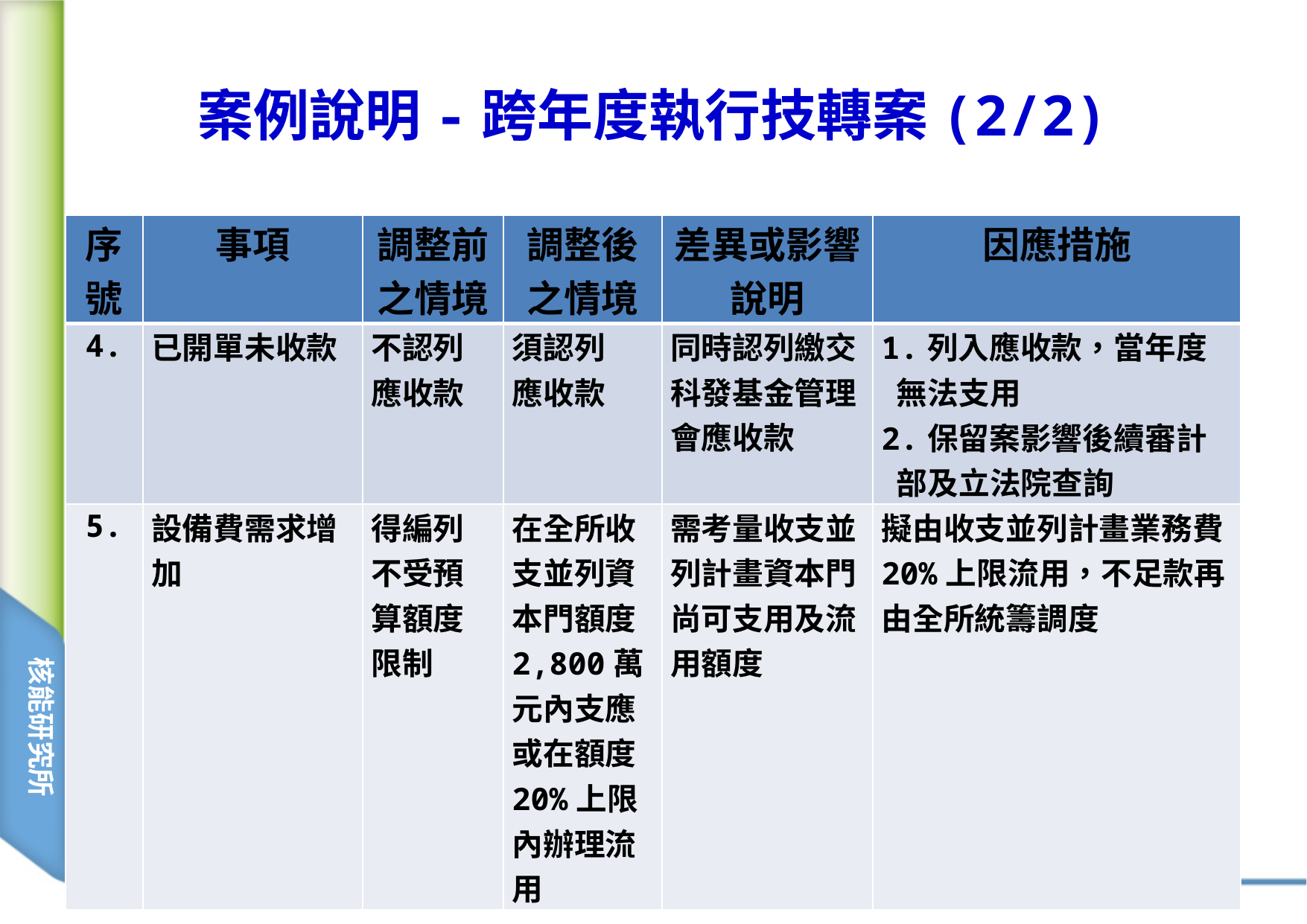

# 案例說明-跨年度執行技轉案(2/2)
| 序號 | 事項 | 調整前 之情境 | 調整後 之情境 | 差異或影響 說明 | 因應措施 |
| --- | --- | --- | --- | --- | --- |
| 4. | 已開單未收款 | 不認列應收款 | 須認列 應收款 | 同時認列繳交科發基金管理會應收款 | 1.列入應收款，當年度無法支用 2.保留案影響後續審計部及立法院查詢 |
| 5. | 設備費需求增加 | 得編列 不受預算額度限制 | 在全所收支並列資本門額度2,800萬元內支應或在額度20%上限內辦理流用 | 需考量收支並列計畫資本門尚可支用及流用額度 | 擬由收支並列計畫業務費20%上限流用，不足款再由全所統籌調度 |
8